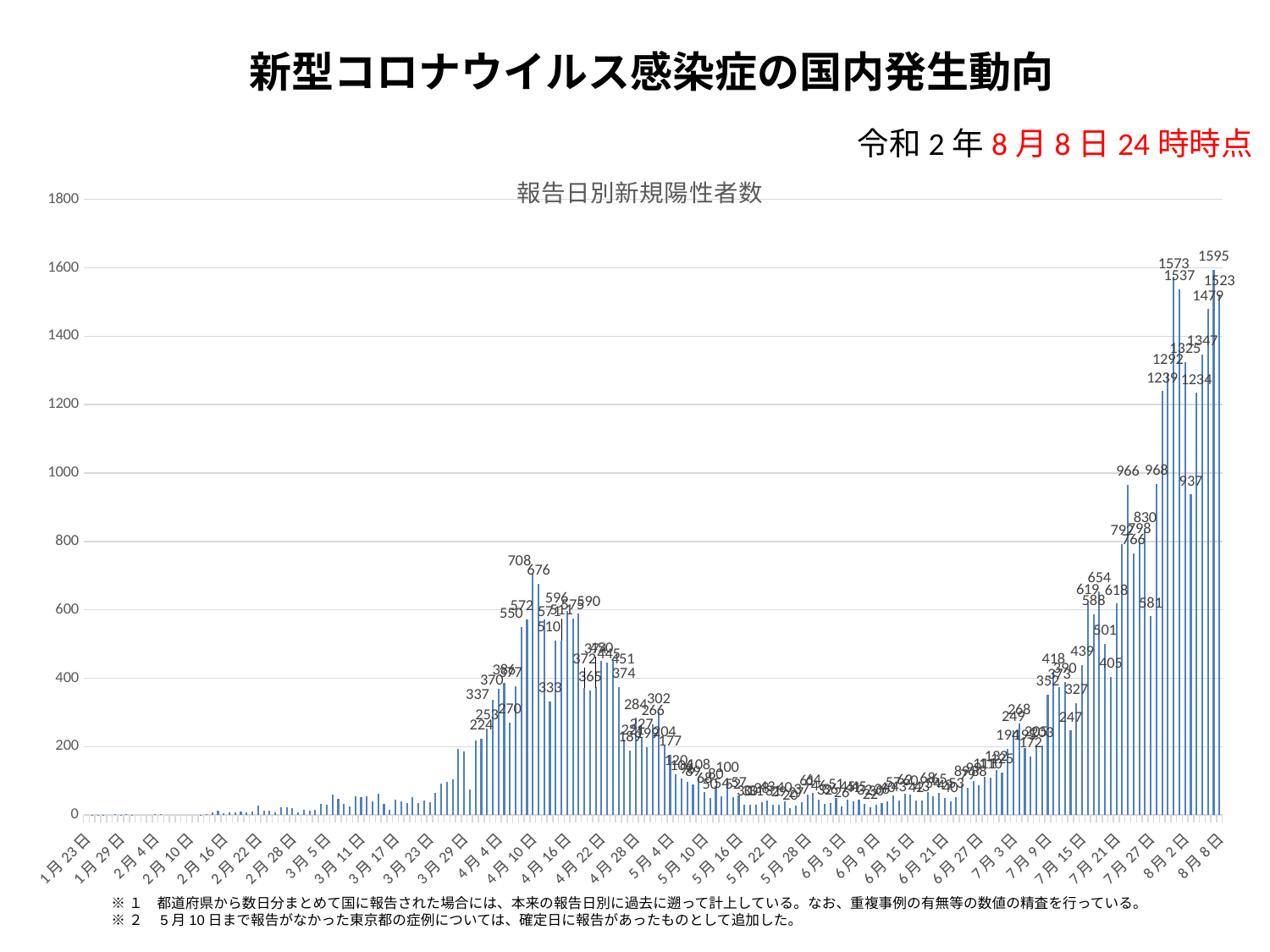

新型コロナウイルス感染症の国内発生動向
令和2年8月8日24時時点

### Chart:

| Category | 報告日別新規陽性者数 |
|---|---|
| 43853 | 0.0 |
| 43854 | 1.0 |
| 43855 | 1.0 |
| 43856 | 1.0 |
| 43857 | 0.0 |
| 43858 | 3.0 |
| 43859 | 1.0 |
| 43860 | 3.0 |
| 43861 | 1.0 |
| 43862 | 0.0 |
| 43863 | 0.0 |
| 43864 | 0.0 |
| 43865 | 2.0 |
| 43866 | 2.0 |
| 43867 | 0.0 |
| 43868 | 0.0 |
| 43869 | 0.0 |
| 43870 | 0.0 |
| 43871 | 0.0 |
| 43872 | 0.0 |
| 43873 | 1.0 |
| 43874 | 4.0 |
| 43875 | 7.0 |
| 43876 | 12.0 |
| 43877 | 6.0 |
| 43878 | 7.0 |
| 43879 | 7.0 |
| 43880 | 10.0 |
| 43881 | 9.0 |
| 43882 | 11.0 |
| 43883 | 27.0 |
| 43884 | 12.0 |
| 43885 | 12.0 |
| 43886 | 8.0 |
| 43887 | 22.0 |
| 43888 | 24.0 |
| 43889 | 20.0 |
| 43890 | 9.0 |
| 43891 | 15.0 |
| 43892 | 14.0 |
| 43893 | 16.0 |
| 43894 | 33.0 |
| 43895 | 31.0 |
| 43896 | 59.0 |
| 43897 | 47.0 |
| 43898 | 33.0 |
| 43899 | 26.0 |
| 43900 | 54.0 |
| 43901 | 52.0 |
| 43902 | 55.0 |
| 43903 | 40.0 |
| 43904 | 62.0 |
| 43905 | 33.0 |
| 43906 | 15.0 |
| 43907 | 44.0 |
| 43908 | 39.0 |
| 43909 | 36.0 |
| 43910 | 53.0 |
| 43911 | 34.0 |
| 43912 | 42.0 |
| 43913 | 38.0 |
| 43914 | 65.0 |
| 43915 | 93.0 |
| 43916 | 96.0 |
| 43917 | 104.0 |
| 43918 | 194.0 |
| 43919 | 185.0 |
| 43920 | 74.0 |
| 43921 | 218.0 |
| 43922 | 224.0 |
| 43923 | 253.0 |
| 43924 | 337.0 |
| 43925 | 370.0 |
| 43926 | 386.0 |
| 43927 | 270.0 |
| 43928 | 377.0 |
| 43929 | 550.0 |
| 43930 | 572.0 |
| 43931 | 708.0 |
| 43932 | 676.0 |
| 43933 | 571.0 |
| 43934 | 333.0 |
| 43935 | 510.0 |
| 43936 | 511.0 |
| 43937 | 596.0 |
| 43938 | 575.0 |
| 43939 | 590.0 |
| 43940 | 372.0 |
| 43941 | 365.0 |
| 43942 | 374.0 |
| 43943 | 450.0 |
| 43944 | 445.0 |
| 43945 | 451.0 |
| 43946 | 374.0 |
| 43947 | 221.0 |
| 43948 | 189.0 |
| 43949 | 284.0 |
| 43950 | 227.0 |
| 43951 | 199.0 |
| 43952 | 266.0 |
| 43953 | 302.0 |
| 43954 | 204.0 |
| 43955 | 177.0 |
| 43956 | 120.0 |
| 43957 | 106.0 |
| 43958 | 96.0 |
| 43959 | 89.0 |
| 43960 | 108.0 |
| 43961 | 68.0 |
| 43962 | 50.0 |
| 43963 | 80.0 |
| 43964 | 54.0 |
| 43965 | 100.0 |
| 43966 | 52.0 |
| 43967 | 57.0 |
| 43968 | 30.0 |
| 43969 | 30.0 |
| 43970 | 31.0 |
| 43971 | 38.0 |
| 43972 | 43.0 |
| 43973 | 31.0 |
| 43974 | 29.0 |
| 43975 | 40.0 |
| 43976 | 20.0 |
| 43977 | 27.0 |
| 43978 | 37.0 |
| 43979 | 61.0 |
| 43980 | 64.0 |
| 43981 | 46.0 |
| 43982 | 32.0 |
| 43983 | 36.0 |
| 43984 | 51.0 |
| 43985 | 26.0 |
| 43986 | 45.0 |
| 43987 | 41.0 |
| 43988 | 45.0 |
| 43989 | 32.0 |
| 43990 | 22.0 |
| 43991 | 30.0 |
| 43992 | 36.0 |
| 43993 | 40.0 |
| 43994 | 57.0 |
| 43995 | 43.0 |
| 43996 | 62.0 |
| 43997 | 60.0 |
| 43998 | 42.0 |
| 43999 | 43.0 |
| 44000 | 68.0 |
| 44001 | 54.0 |
| 44002 | 65.0 |
| 44003 | 49.0 |
| 44004 | 40.0 |
| 44005 | 53.0 |
| 44006 | 89.0 |
| 44007 | 79.0 |
| 44008 | 99.0 |
| 44009 | 88.0 |
| 44010 | 111.0 |
| 44011 | 110.0 |
| 44012 | 132.0 |
| 44013 | 125.0 |
| 44014 | 194.0 |
| 44015 | 249.0 |
| 44016 | 268.0 |
| 44017 | 195.0 |
| 44018 | 172.0 |
| 44019 | 205.0 |
| 44020 | 203.0 |
| 44021 | 352.0 |
| 44022 | 418.0 |
| 44023 | 373.0 |
| 44024 | 390.0 |
| 44025 | 247.0 |
| 44026 | 327.0 |
| 44027 | 439.0 |
| 44028 | 619.0 |
| 44029 | 588.0 |
| 44030 | 654.0 |
| 44031 | 501.0 |
| 44032 | 405.0 |
| 44033 | 618.0 |
| 44034 | 792.0 |
| 44035 | 966.0 |
| 44036 | 766.0 |
| 44037 | 798.0 |
| 44038 | 830.0 |
| 44039 | 581.0 |
| 44040 | 968.0 |
| 44041 | 1239.0 |
| 44042 | 1292.0 |
| 44043 | 1573.0 |
| 44044 | 1537.0 |
| 44045 | 1325.0 |
| 44046 | 937.0 |
| 44047 | 1234.0 |
| 44048 | 1347.0 |
| 44049 | 1479.0 |
| 44050 | 1595.0 |
| 44051 | 1523.0 |
※１　都道府県から数日分まとめて国に報告された場合には、本来の報告日別に過去に遡って計上している。なお、重複事例の有無等の数値の精査を行っている。
※２　5月10日まで報告がなかった東京都の症例については、確定日に報告があったものとして追加した。

### Chart:

| Category | 報告日別新規陽性者数 |
|---|---|
| 43853 | 0.0 |
| 43854 | 1.0 |
| 43855 | 1.0 |
| 43856 | 1.0 |
| 43857 | 0.0 |
| 43858 | 3.0 |
| 43859 | 1.0 |
| 43860 | 3.0 |
| 43861 | 1.0 |
| 43862 | 0.0 |
| 43863 | 0.0 |
| 43864 | 0.0 |
| 43865 | 2.0 |
| 43866 | 2.0 |
| 43867 | 0.0 |
| 43868 | 0.0 |
| 43869 | 0.0 |
| 43870 | 0.0 |
| 43871 | 0.0 |
| 43872 | 0.0 |
| 43873 | 1.0 |
| 43874 | 4.0 |
| 43875 | 7.0 |
| 43876 | 12.0 |
| 43877 | 6.0 |
| 43878 | 7.0 |
| 43879 | 7.0 |
| 43880 | 10.0 |
| 43881 | 9.0 |
| 43882 | 11.0 |
| 43883 | 27.0 |
| 43884 | 12.0 |
| 43885 | 12.0 |
| 43886 | 8.0 |
| 43887 | 22.0 |
| 43888 | 24.0 |
| 43889 | 20.0 |
| 43890 | 9.0 |
| 43891 | 15.0 |
| 43892 | 14.0 |
| 43893 | 16.0 |
| 43894 | 33.0 |
| 43895 | 31.0 |
| 43896 | 59.0 |
| 43897 | 47.0 |
| 43898 | 33.0 |
| 43899 | 26.0 |
| 43900 | 54.0 |
| 43901 | 52.0 |
| 43902 | 55.0 |
| 43903 | 40.0 |
| 43904 | 62.0 |
| 43905 | 33.0 |
| 43906 | 15.0 |
| 43907 | 44.0 |
| 43908 | 39.0 |
| 43909 | 36.0 |
| 43910 | 53.0 |
| 43911 | 34.0 |
| 43912 | 42.0 |
| 43913 | 38.0 |
| 43914 | 65.0 |
| 43915 | 93.0 |
| 43916 | 96.0 |
| 43917 | 104.0 |
| 43918 | 194.0 |
| 43919 | 185.0 |
| 43920 | 74.0 |
| 43921 | 218.0 |
| 43922 | 224.0 |
| 43923 | 253.0 |
| 43924 | 337.0 |
| 43925 | 370.0 |
| 43926 | 386.0 |
| 43927 | 270.0 |
| 43928 | 377.0 |
| 43929 | 550.0 |
| 43930 | 572.0 |
| 43931 | 708.0 |
| 43932 | 676.0 |
| 43933 | 571.0 |
| 43934 | 333.0 |
| 43935 | 511.0 |
| 43936 | 511.0 |
| 43937 | 596.0 |
| 43938 | 575.0 |
| 43939 | 590.0 |
| 43940 | 372.0 |
| 43941 | 365.0 |
| 43942 | 374.0 |
| 43943 | 450.0 |
| 43944 | 445.0 |
| 43945 | 451.0 |
| 43946 | 374.0 |
| 43947 | 221.0 |
| 43948 | 189.0 |
| 43949 | 284.0 |
| 43950 | 227.0 |
| 43951 | 199.0 |
| 43952 | 266.0 |
| 43953 | 302.0 |
| 43954 | 204.0 |
| 43955 | 177.0 |
| 43956 | 120.0 |
| 43957 | 106.0 |
| 43958 | 96.0 |
| 43959 | 89.0 |
| 43960 | 108.0 |
| 43961 | 68.0 |
| 43962 | 50.0 |
| 43963 | 80.0 |
| 43964 | 54.0 |
| 43965 | 100.0 |
| 43966 | 52.0 |
| 43967 | 57.0 |
| 43968 | 30.0 |
| 43969 | 30.0 |
| 43970 | 31.0 |
| 43971 | 38.0 |
| 43972 | 43.0 |
| 43973 | 31.0 |
| 43974 | 29.0 |
| 43975 | 40.0 |
| 43976 | 20.0 |
| 43977 | 27.0 |
| 43978 | 37.0 |
| 43979 | 61.0 |
| 43980 | 64.0 |
| 43981 | 46.0 |
| 43982 | 32.0 |
| 43983 | 36.0 |
| 43984 | 51.0 |
| 43985 | 26.0 |
| 43986 | 45.0 |
| 43987 | 41.0 |
| 43988 | 45.0 |
| 43989 | 32.0 |
| 43990 | 22.0 |
| 43991 | 30.0 |
| 43992 | 36.0 |
| 43993 | 40.0 |
| 43994 | 57.0 |
| 43995 | 43.0 |
| 43996 | 62.0 |
| 43997 | 60.0 |
| 43998 | 42.0 |
| 43999 | 43.0 |
| 44000 | 68.0 |
| 44001 | 54.0 |
| 44002 | 65.0 |
| 44003 | 49.0 |
| 44004 | 40.0 |
| 44005 | 53.0 |
| 44006 | 89.0 |
| 44007 | 79.0 |
| 44008 | 99.0 |